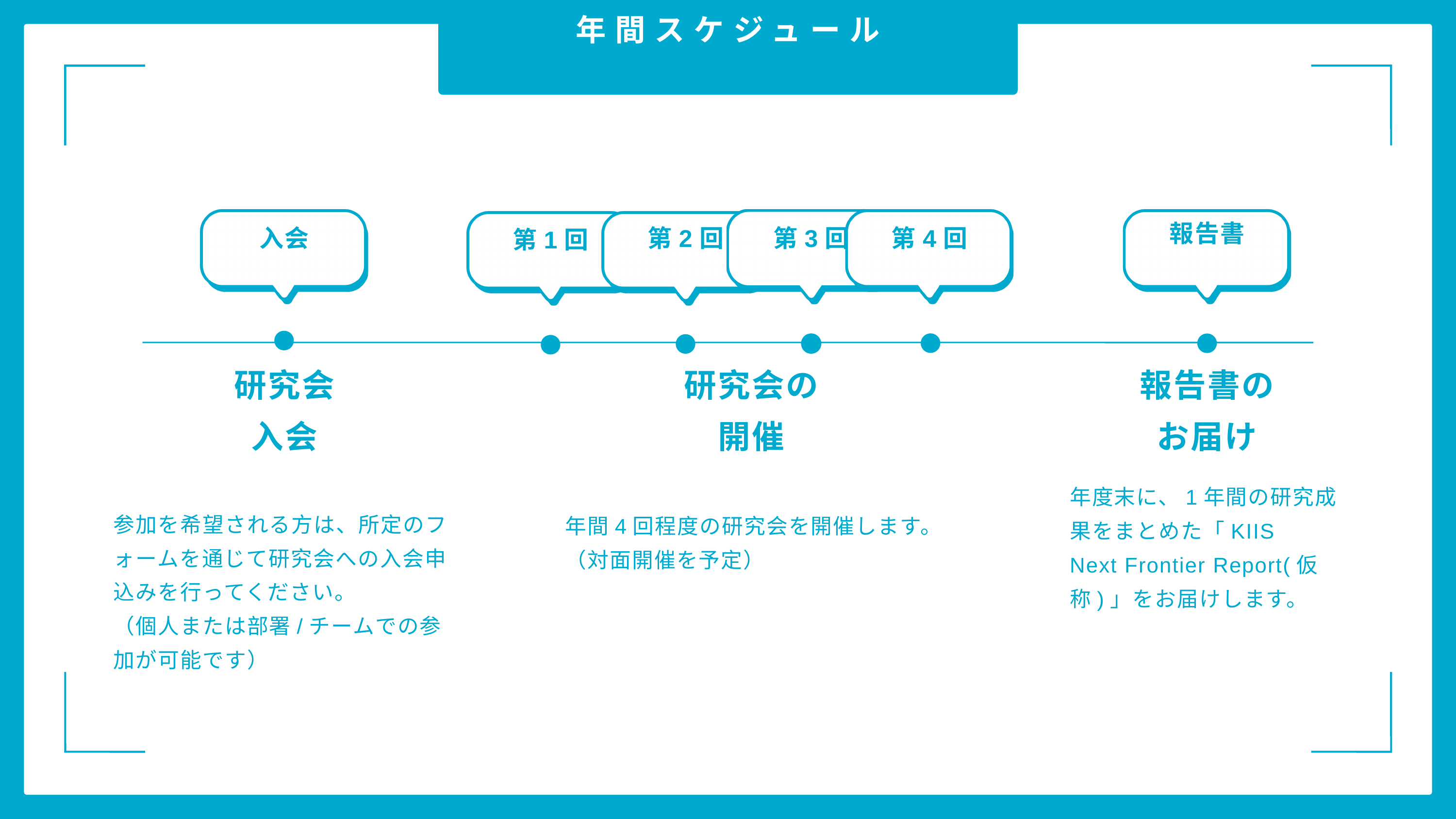

年間スケジュール

入会

研究会
入会
参加を希望される方は、所定のフォームを通じて研究会への入会申込みを行ってください。
（個人または部署/チームでの参加が可能です）

第2回
第3回
第4回
第1回

研究会の
開催
年間4回程度の研究会を開催します。（対面開催を予定）

報告書

報告書の
お届け
年度末に、1年間の研究成果をまとめた「KIIS　Next Frontier Report(仮称)」をお届けします。